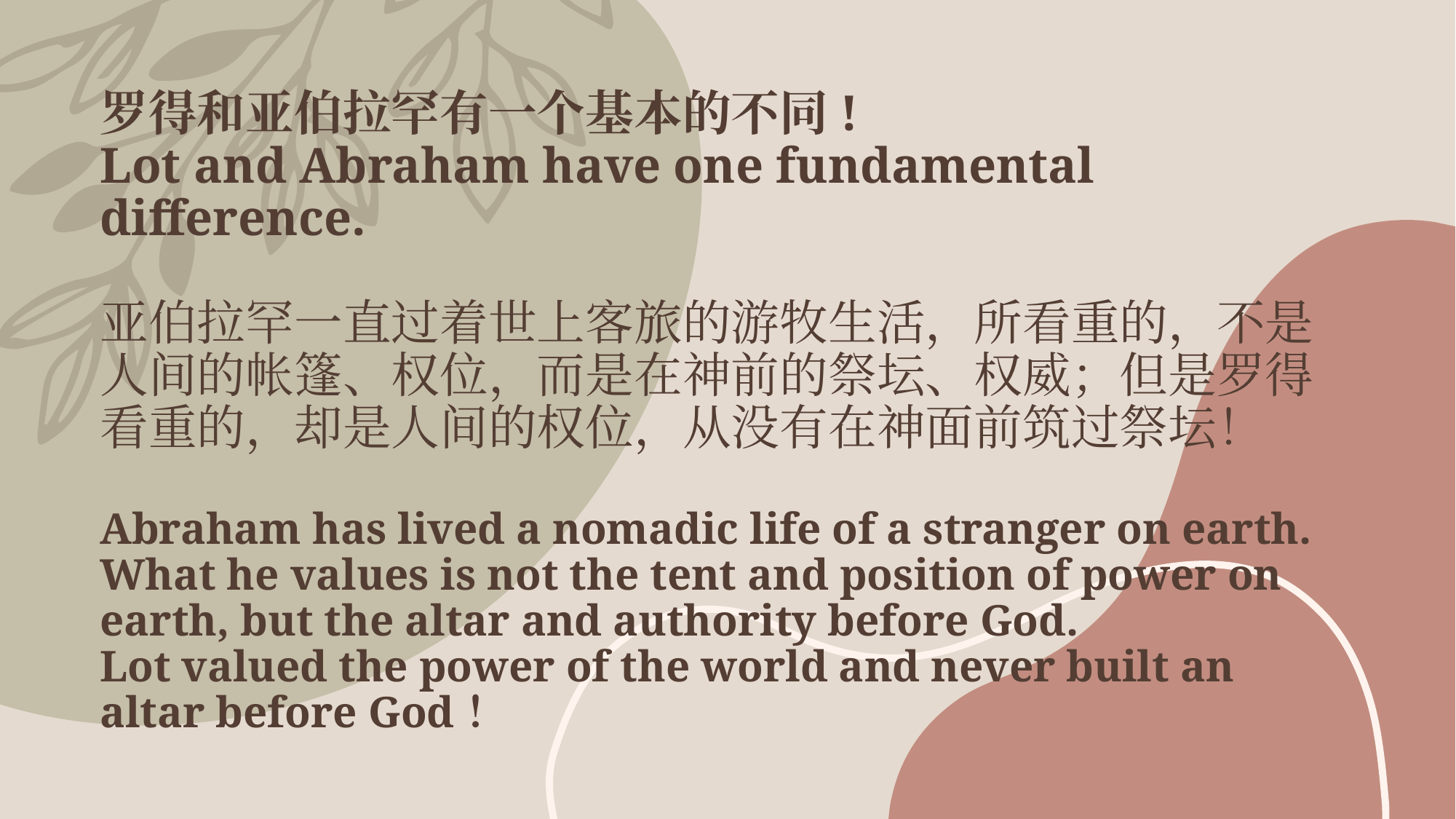

# 罗得和亚伯拉罕有一个基本的不同! Lot and Abraham have one fundamental difference. 亚伯拉罕一直过着世上客旅的游牧生活，所看重的，不是人间的帐篷、权位，而是在神前的祭坛、权威；但是罗得看重的，却是人间的权位，从没有在神面前筑过祭坛！ Abraham has lived a nomadic life of a stranger on earth. What he values is not the tent and position of power on earth, but the altar and authority before God. Lot valued the power of the world and never built an altar before God！